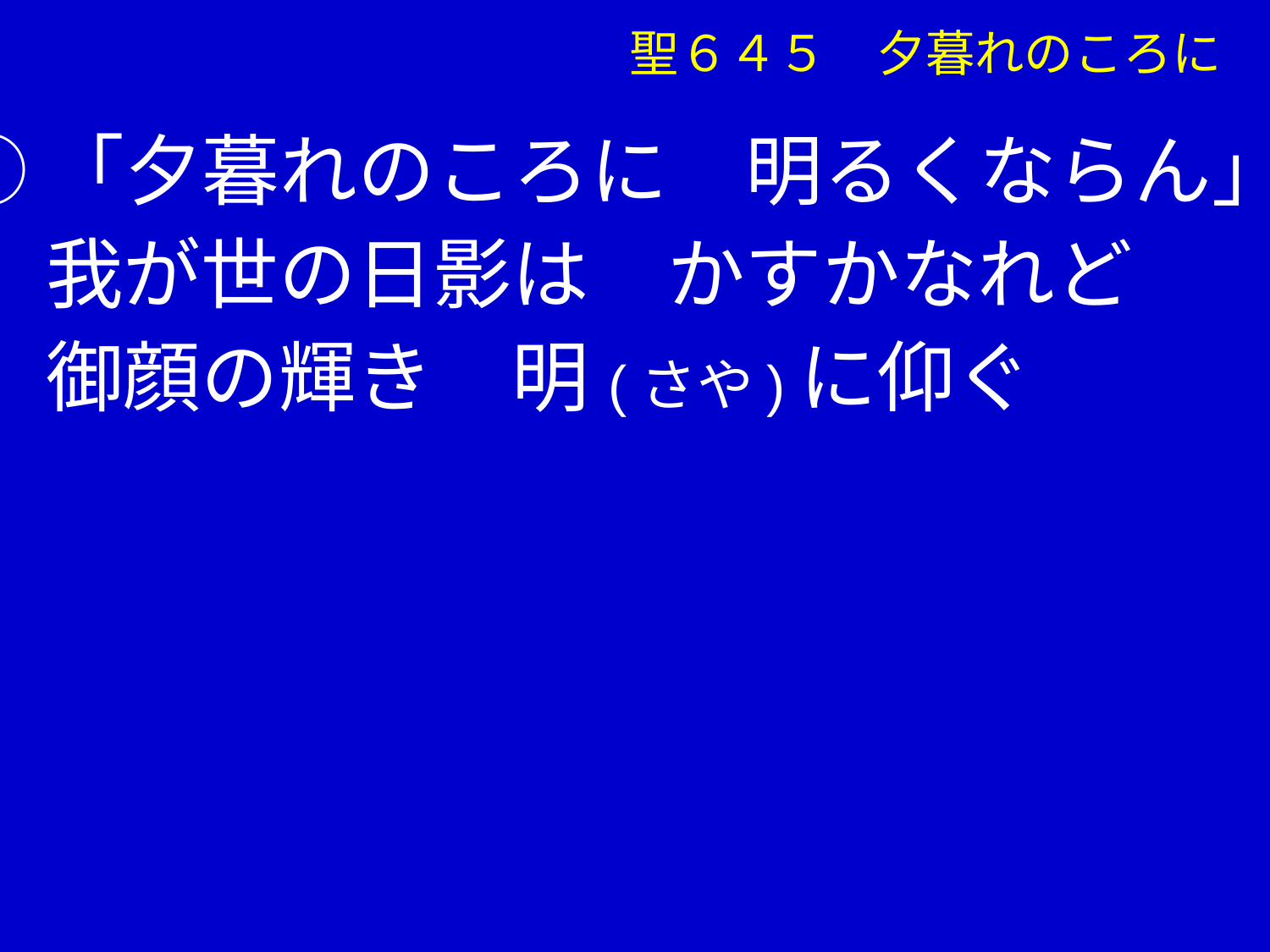

①「夕暮れのころに　明るくならん」
　 我が世の日影は　かすかなれど
　 御顔の輝き　明(さや)に仰ぐ
　　　聖６４５　夕暮れのころに